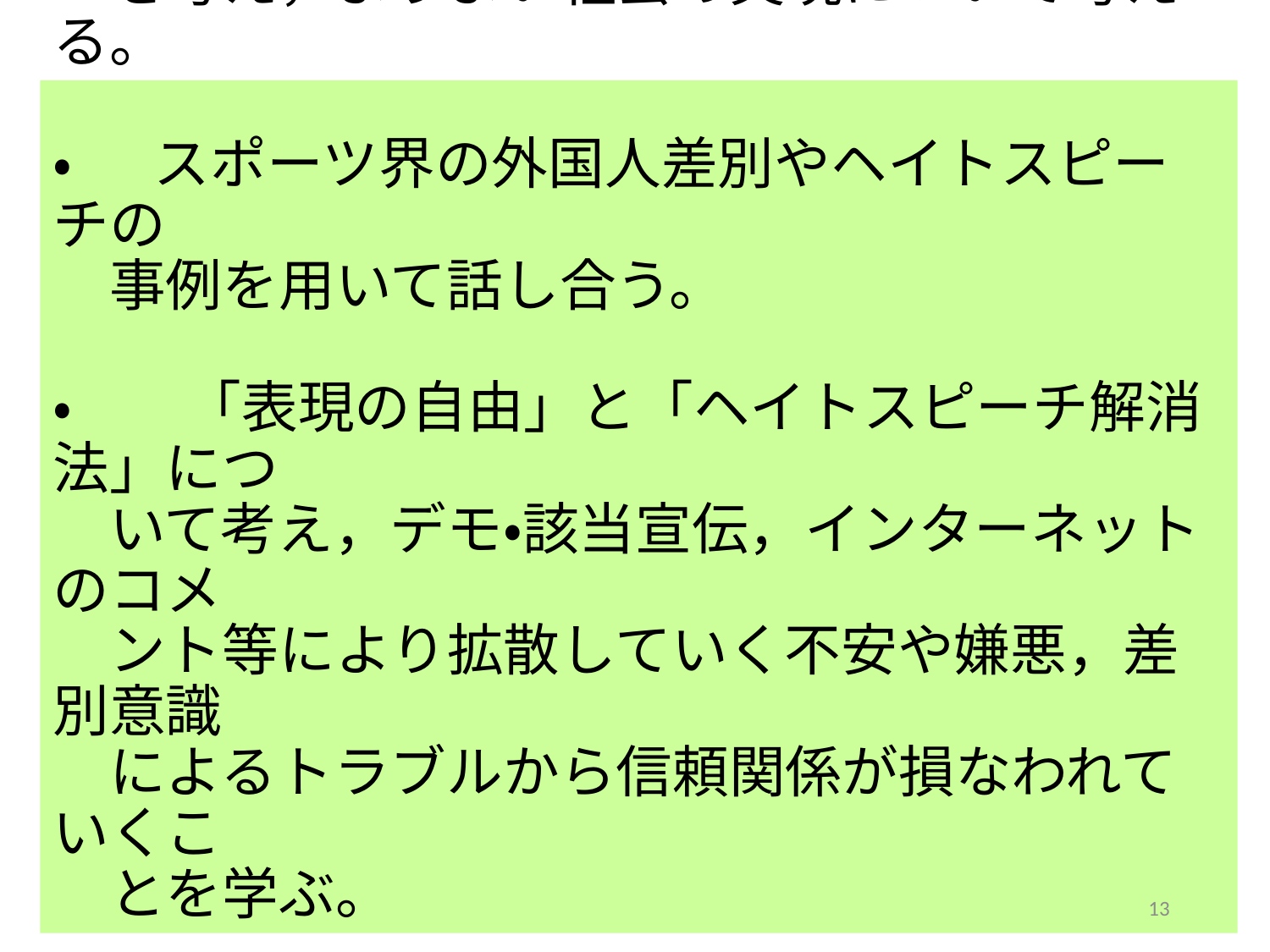

# 【中学校：社会，道徳】 ・　 多文化共生社会を生きる私たちにできること 　を考え，よりよい社会の実現について考える。 ・　  スポーツ界の外国人差別やヘイトスピーチの 　事例を用いて話し合う。 ・　　「表現の自由」と「ヘイトスピーチ解消法」につ 　いて考え，デモ・該当宣伝，インターネットのコメ 　ント等により拡散していく不安や嫌悪，差別意識 　によるトラブルから信頼関係が損なわれていくこ 　とを学ぶ。
13